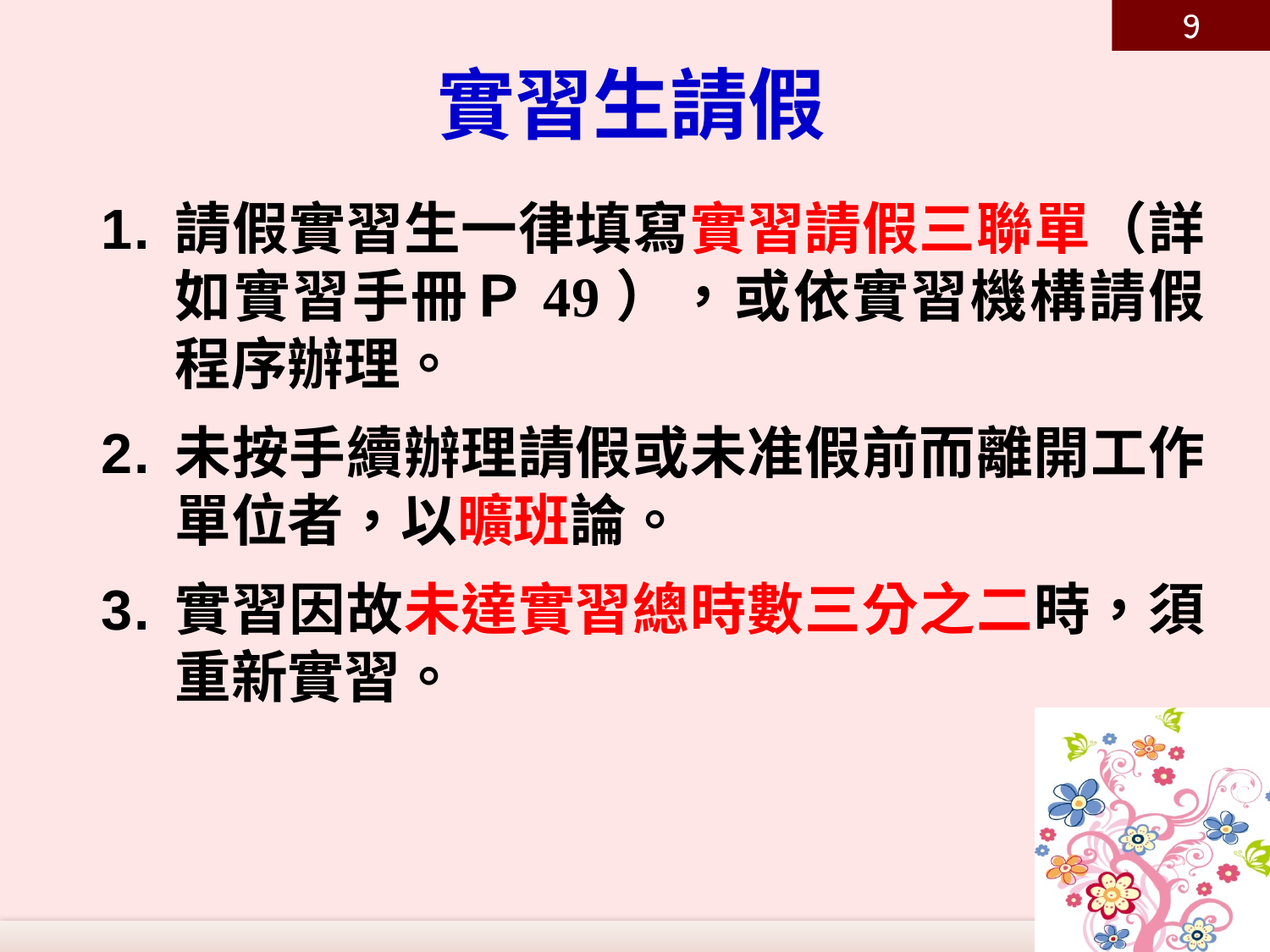

9
# 實習生請假
請假實習生一律填寫實習請假三聯單（詳如實習手冊Ｐ49），或依實習機構請假程序辦理。
未按手續辦理請假或未准假前而離開工作單位者，以曠班論。
實習因故未達實習總時數三分之二時，須重新實習。